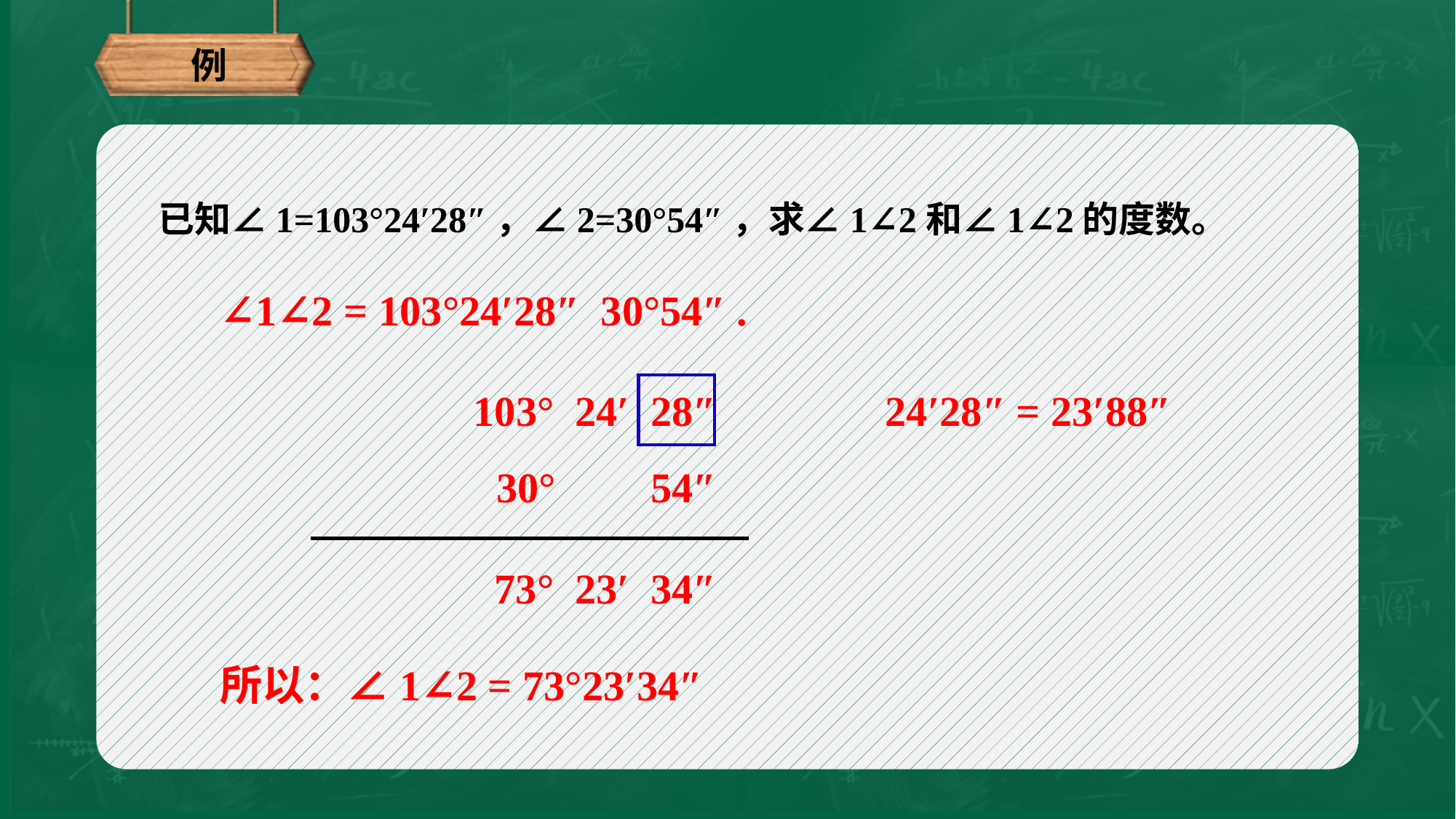

例
已知∠1=103°24′28″，∠2=30°54″，求∠1∠2和∠1∠2的度数。
∠1∠2 = 103°24′28″  30°54″ .

24′28″ = 23′88″
103°  24′  28″

30°         54″
73°  23′  34″
所以：∠1∠2 = 73°23′34″